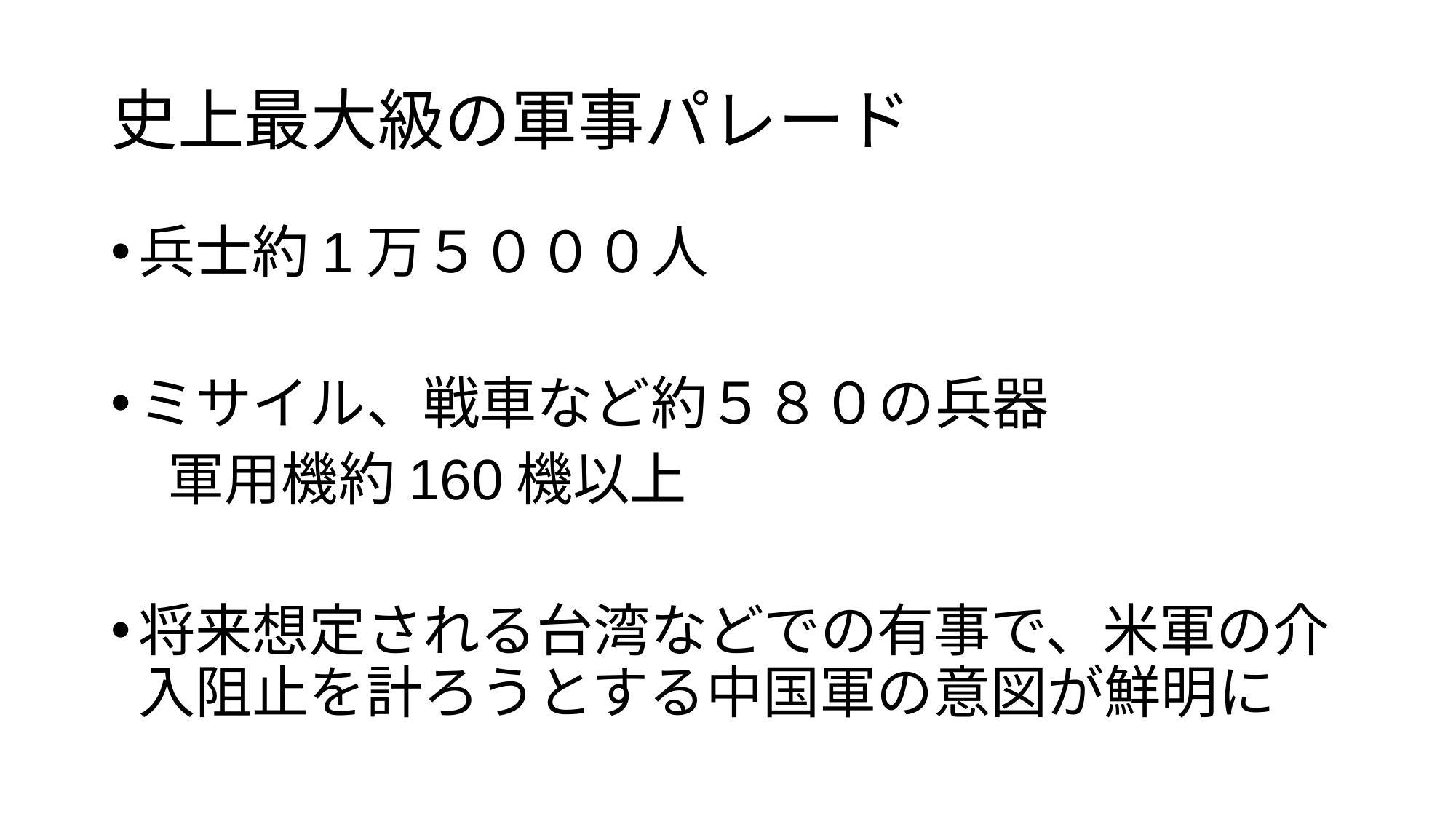

# 史上最大級の軍事パレード
兵士約1万５０００人

ミサイル、戦車など約５８０の兵器
　軍用機約160機以上

将来想定される台湾などでの有事で、米軍の介入阻止を計ろうとする中国軍の意図が鮮明に